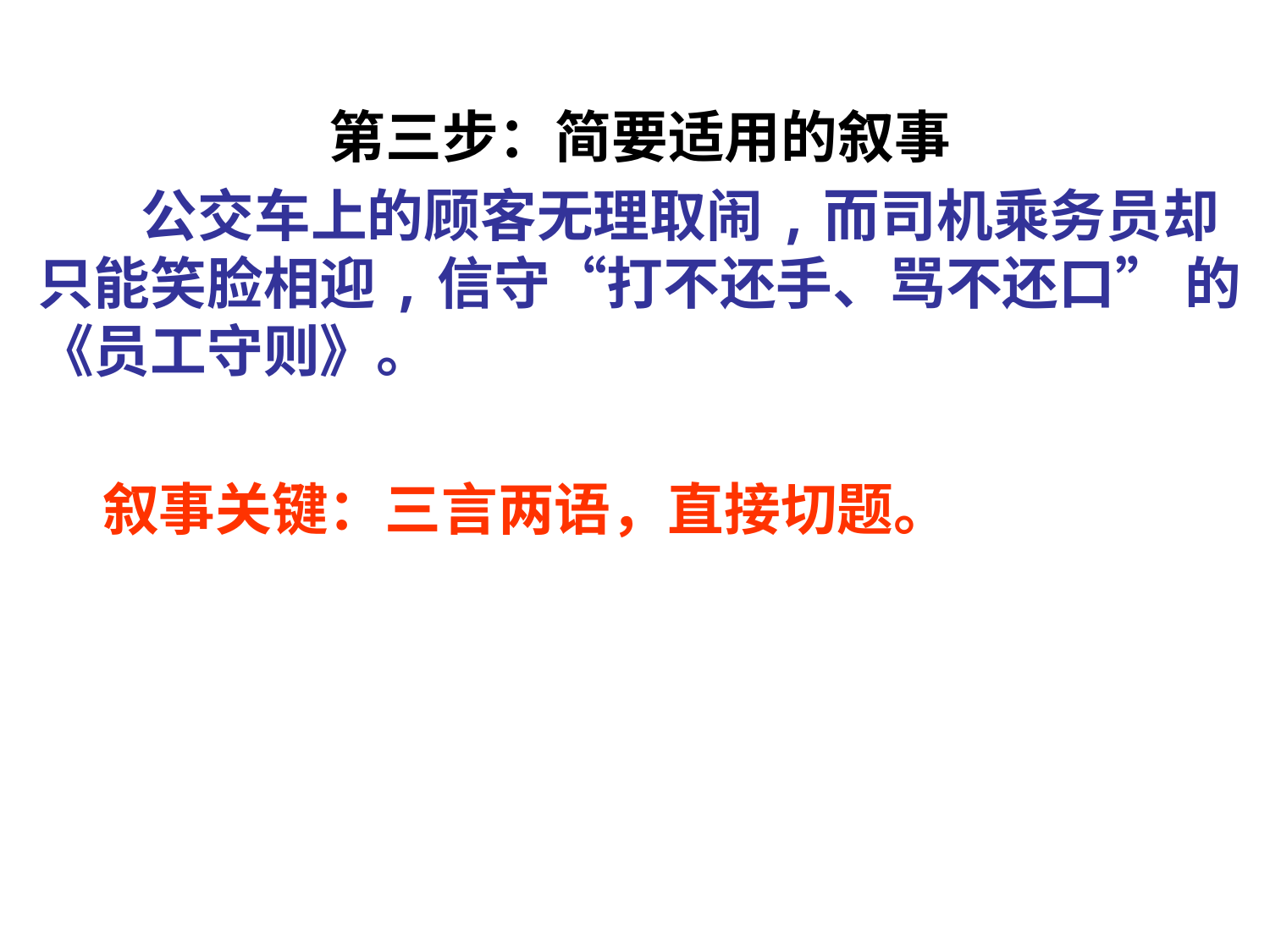

第三步：简要适用的叙事
       公交车上的顾客无理取闹,而司机乘务员却只能笑脸相迎,信守“打不还手、骂不还口” 的《员工守则》。

    叙事关键：三言两语，直接切题。